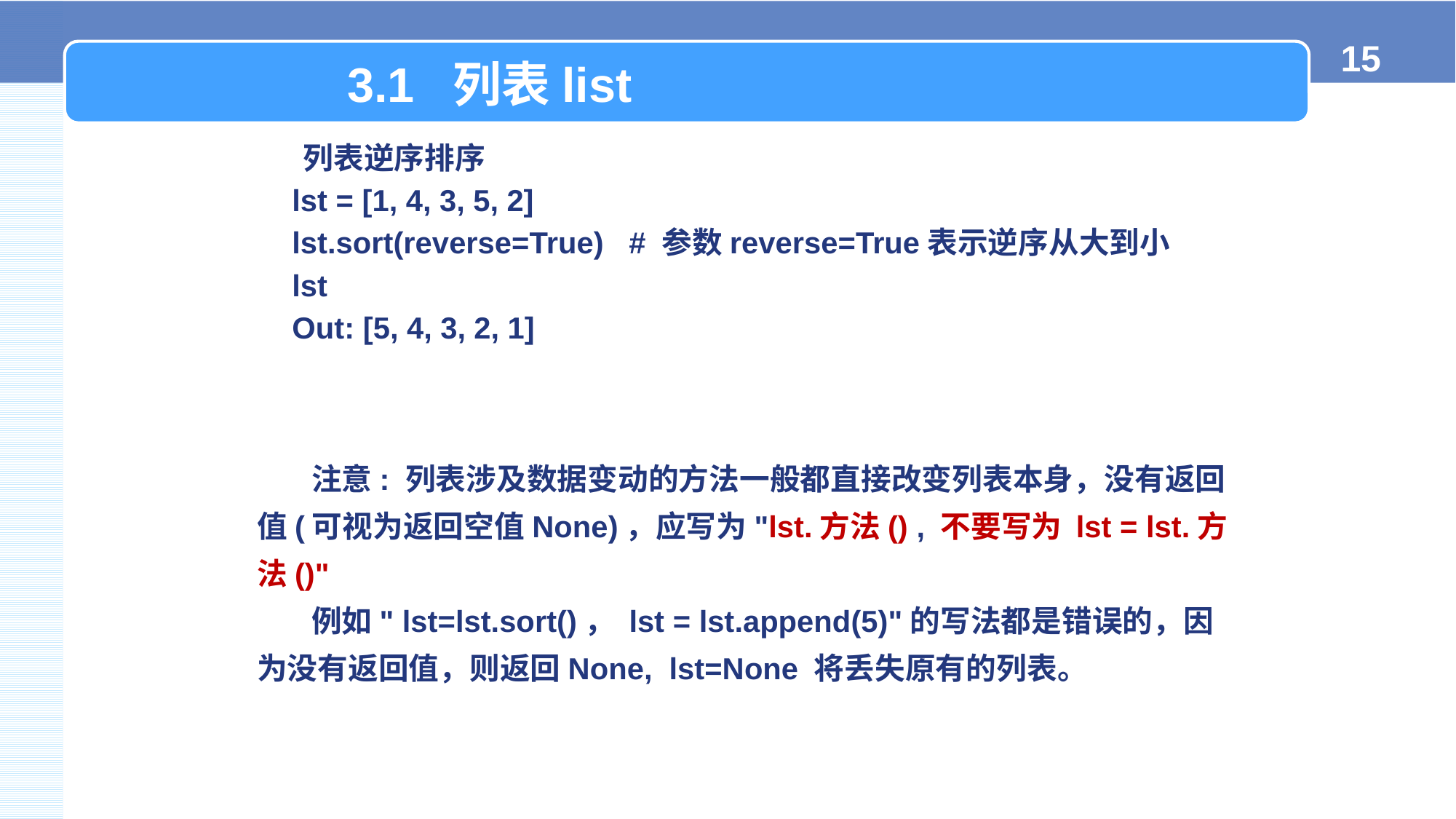

3.1  列表list
列表逆序排序
lst = [1, 4, 3, 5, 2]
lst.sort(reverse=True)   # 参数reverse=True表示逆序从大到小
lst
Out: [5, 4, 3, 2, 1]
注意: 列表涉及数据变动的方法一般都直接改变列表本身，没有返回值(可视为返回空值None)，应写为"lst.方法() , 不要写为 lst = lst.方法()"
例如" lst=lst.sort()， lst = lst.append(5)"的写法都是错误的，因为没有返回值，则返回None,  lst=None 将丢失原有的列表。